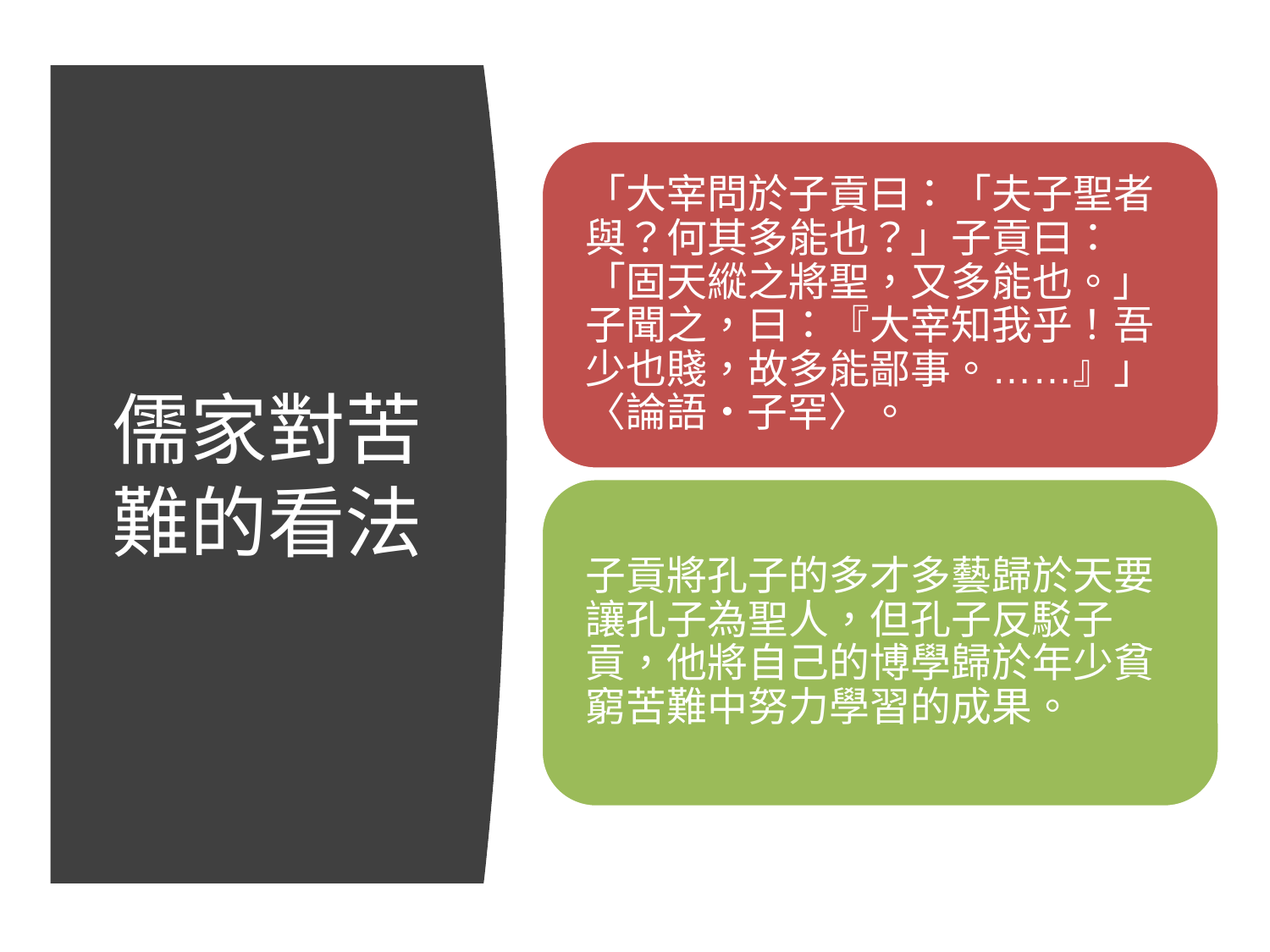

「大宰問於子貢曰：「夫子聖者與？何其多能也？」子貢曰：「固天縱之將聖，又多能也。」子聞之，曰：『大宰知我乎！吾少也賤，故多能鄙事。……』」〈論語‧子罕〉。
子貢將孔子的多才多藝歸於天要讓孔子為聖人，但孔子反駁子貢，他將自己的博學歸於年少貧窮苦難中努力學習的成果。

# 儒家對苦難的看法